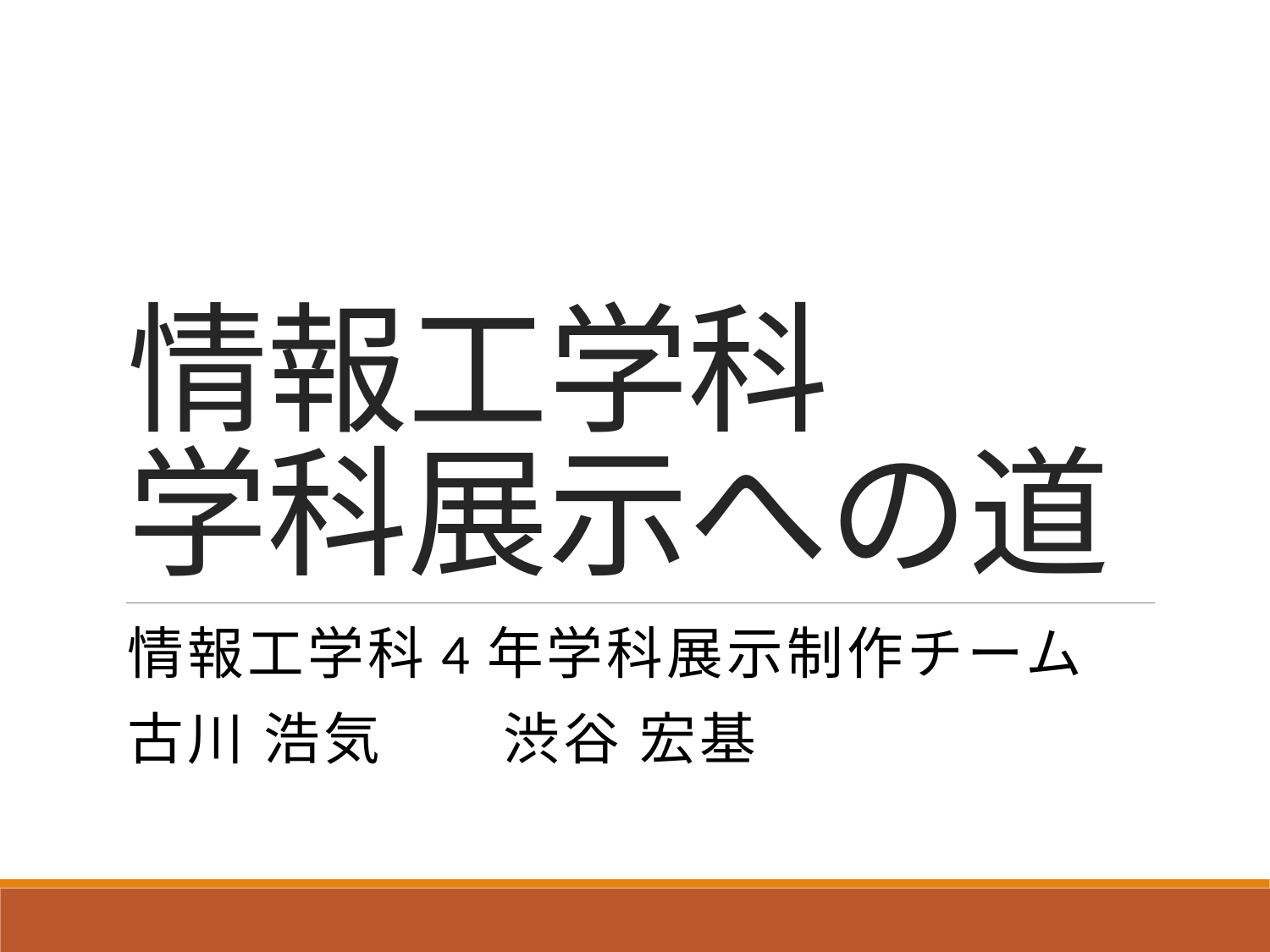

# 情報工学科 学科展示への道
情報工学科4年学科展示制作チーム
古川 浩気　　渋谷 宏基